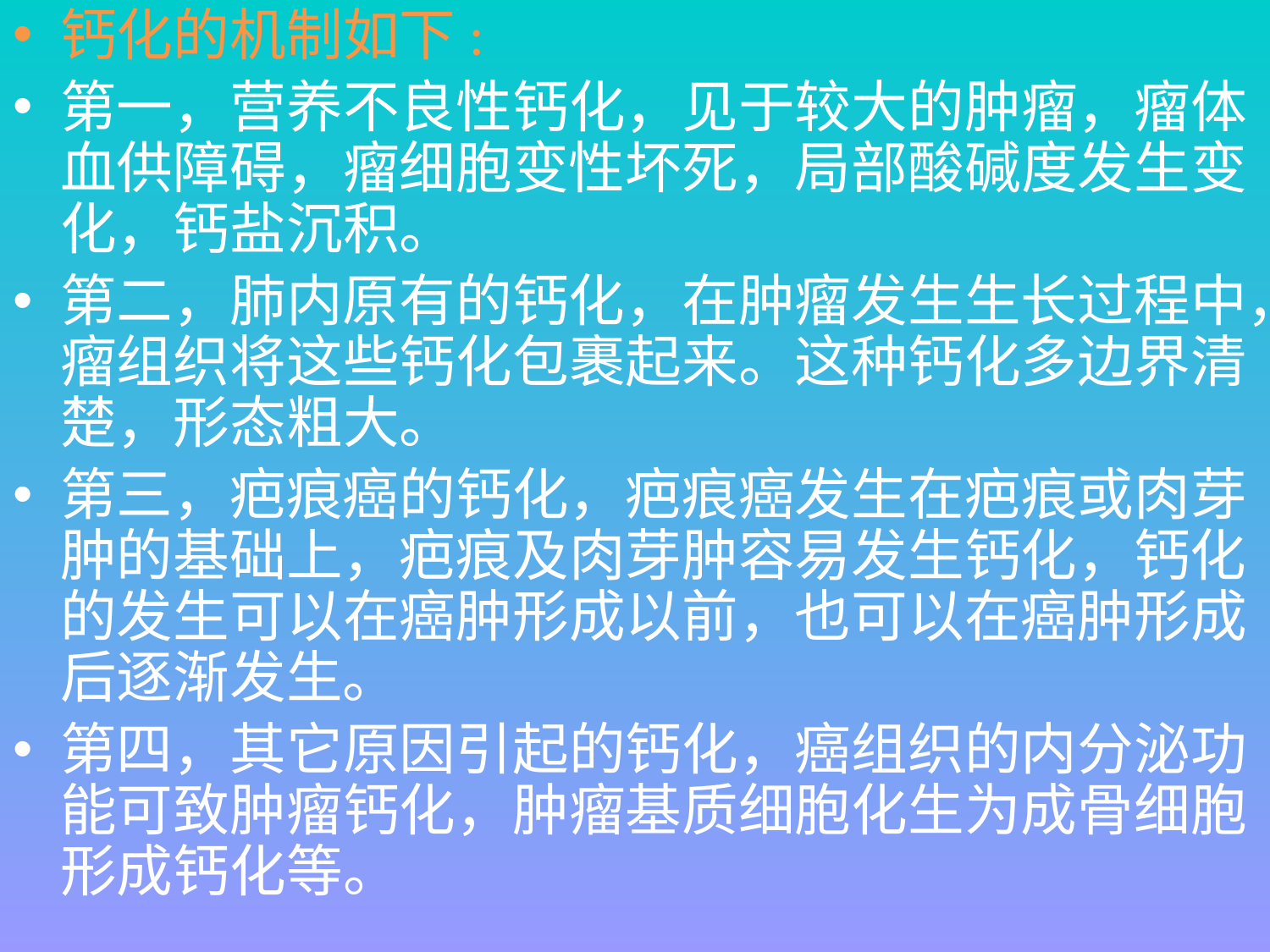

钙化的机制如下:
第一，营养不良性钙化，见于较大的肿瘤，瘤体血供障碍，瘤细胞变性坏死，局部酸碱度发生变化，钙盐沉积。
第二，肺内原有的钙化，在肿瘤发生生长过程中，瘤组织将这些钙化包裹起来。这种钙化多边界清楚，形态粗大。
第三，疤痕癌的钙化，疤痕癌发生在疤痕或肉芽肿的基础上，疤痕及肉芽肿容易发生钙化，钙化的发生可以在癌肿形成以前，也可以在癌肿形成后逐渐发生。
第四，其它原因引起的钙化，癌组织的内分泌功能可致肿瘤钙化，肿瘤基质细胞化生为成骨细胞形成钙化等。